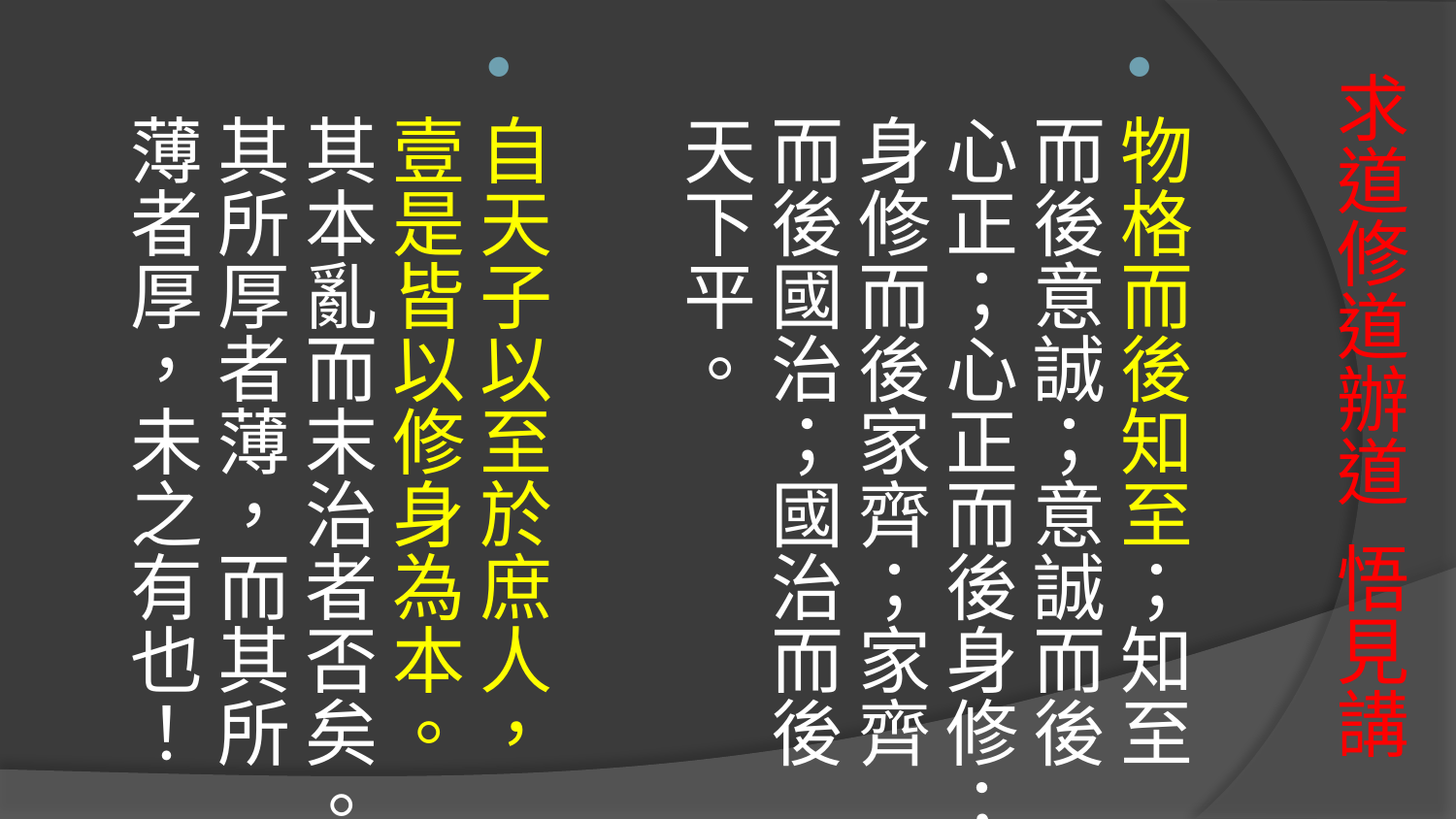

物格而後知至；知至而後意誠；意誠而後心正；心正而後身修；身修而後家齊；家齊而後國治；國治而後天下平。

自天子以至於庶人，壹是皆以修身為本。其本亂而末治者否矣。其所厚者薄，而其所薄者厚，未之有也！

# 求道修道辦道  悟見講